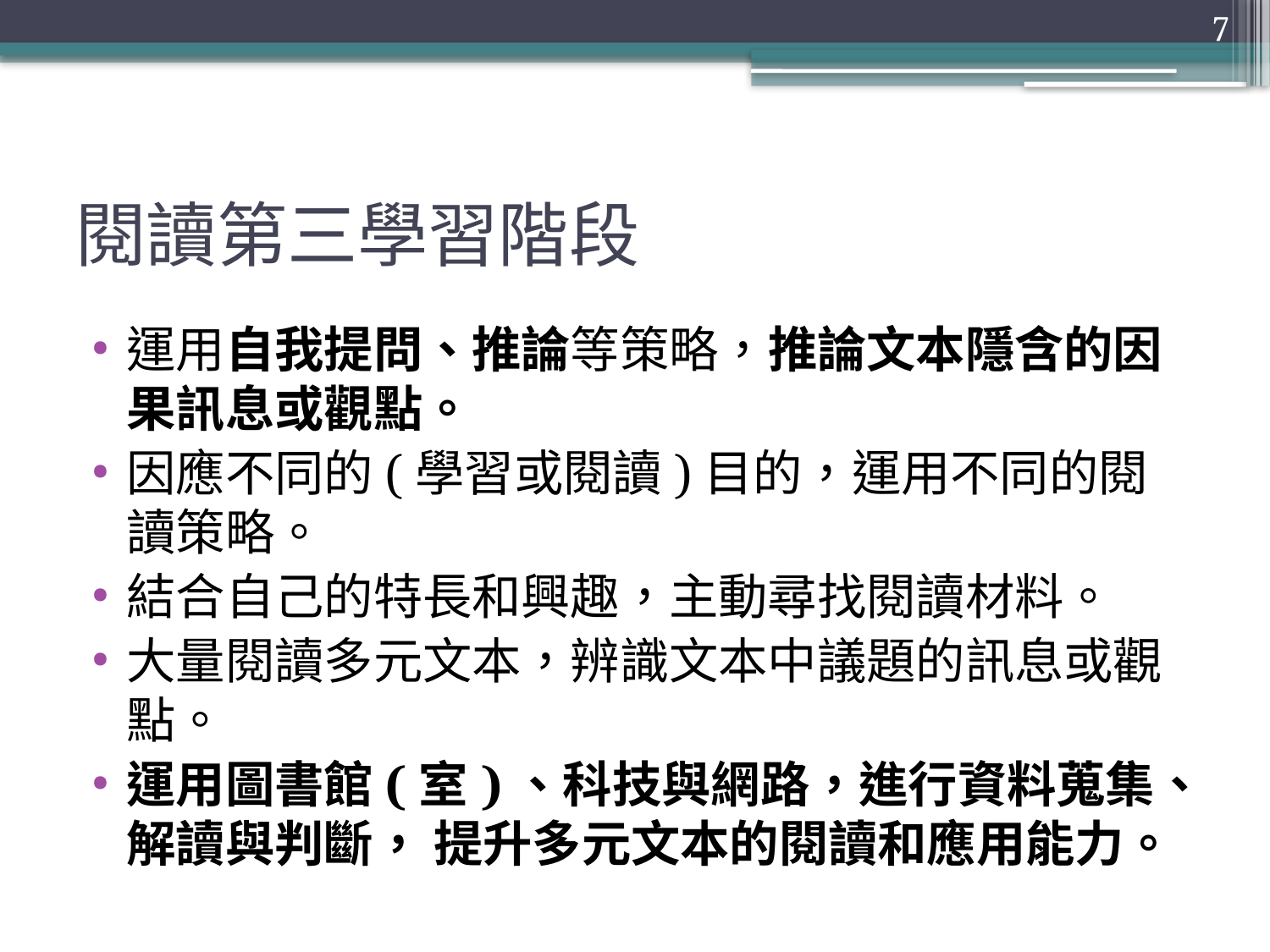

7

# 閱讀第三學習階段
運用自我提問、推論等策略，推論文本隱含的因果訊息或觀點。
因應不同的(學習或閱讀)目的，運用不同的閱讀策略。
結合自己的特長和興趣，主動尋找閱讀材料。
大量閱讀多元文本，辨識文本中議題的訊息或觀點。
運用圖書館(室)、科技與網路，進行資料蒐集、解讀與判斷， 提升多元文本的閱讀和應用能力。